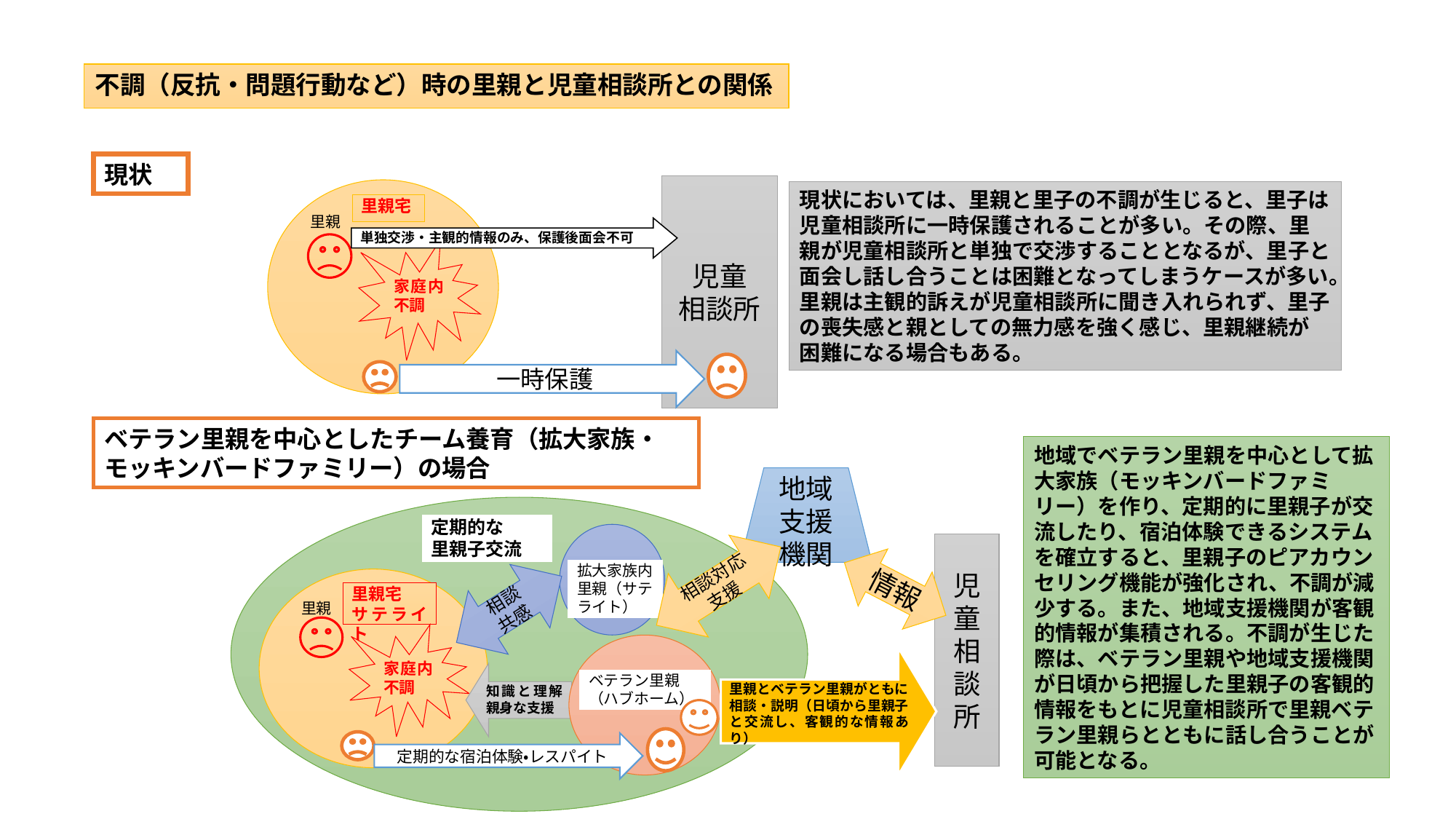

# 不調（反抗・問題行動など）時の里親と児童相談所との関係
現状
児童
相談所
里親
里親宅

家庭内不調

現状においては、里親と里子の不調が生じると、里子は児童相談所に一時保護されることが多い。その際、里親が児童相談所と単独で交渉することとなるが、里子と面会し話し合うことは困難となってしまうケースが多い。
里親は主観的訴えが児童相談所に聞き入れられず、里子の喪失感と親としての無力感を強く感じ、里親継続が困難になる場合もある。
単独交渉・主観的情報のみ、保護後面会不可
一時保護

ベテラン里親を中心としたチーム養育（拡大家族・モッキンバードファミリー）の場合

地域でベテラン里親を中心として拡大家族（モッキンバードファミリー）を作り、定期的に里親子が交流したり、宿泊体験できるシステムを確立すると、里親子のピアカウンセリング機能が強化され、不調が減少する。また、地域支援機関が客観的情報が集積される。不調が生じた際は、ベテラン里親や地域支援機関が日頃から把握した里親子の客観的情報をもとに児童相談所で里親ベテラン里親らとともに話し合うことが可能となる。
地域支援機関

定期的な
里親子交流

児童
相談所
相談対応
支援
情報
拡大家族内里親（サテライト）
里親
里親宅
サテライト

家庭内不調

相談
共感

里親とベテラン里親がともに相談・説明（日頃から里親子と交流し、客観的な情報あり）
知識と理解親身な支援
ベテラン里親
（ハブホーム）

定期的な宿泊体験・レスパイト